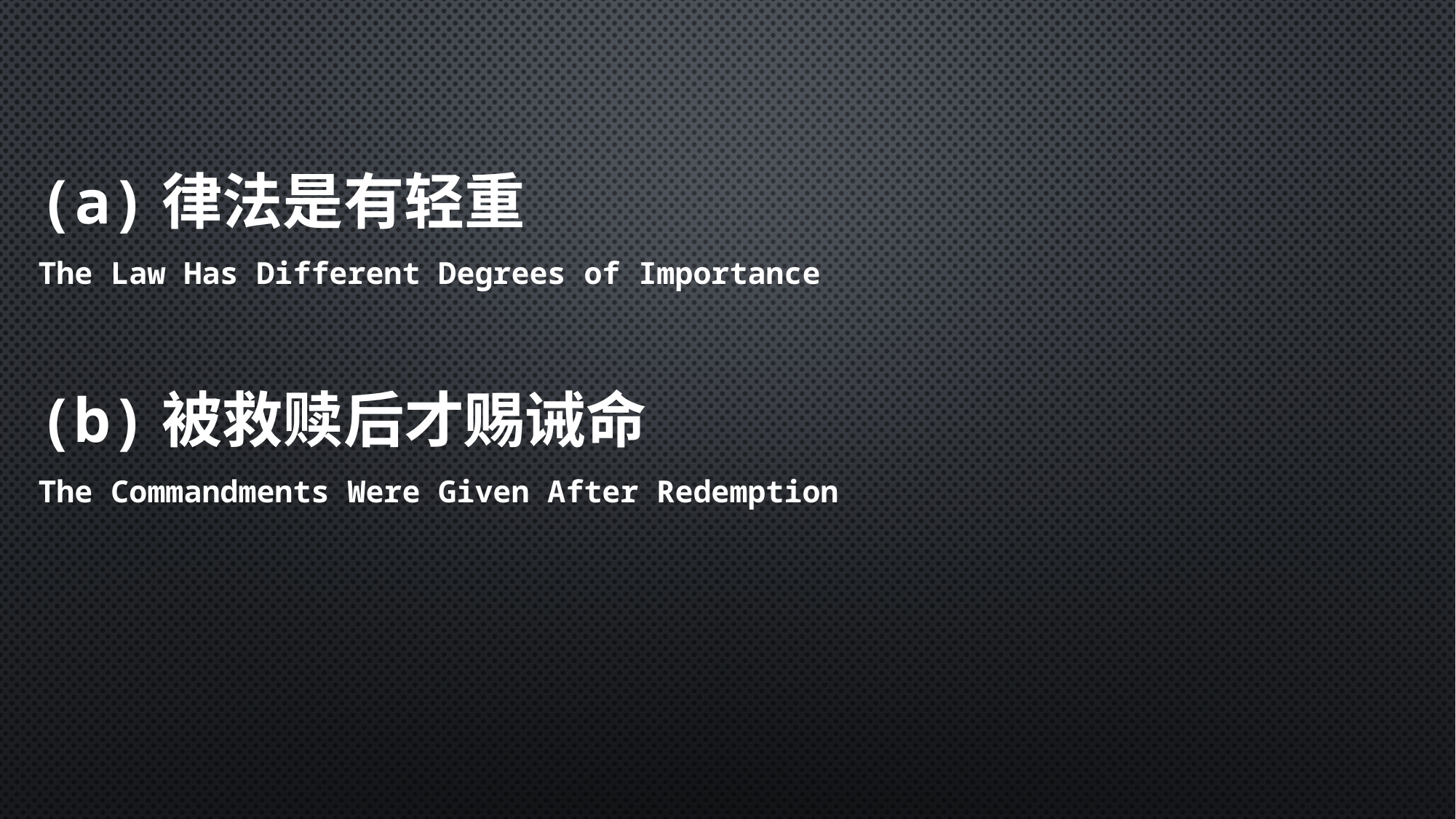

(a)律法是有轻重
The Law Has Different Degrees of Importance

(b)被救赎后才赐诫命
The Commandments Were Given After Redemption